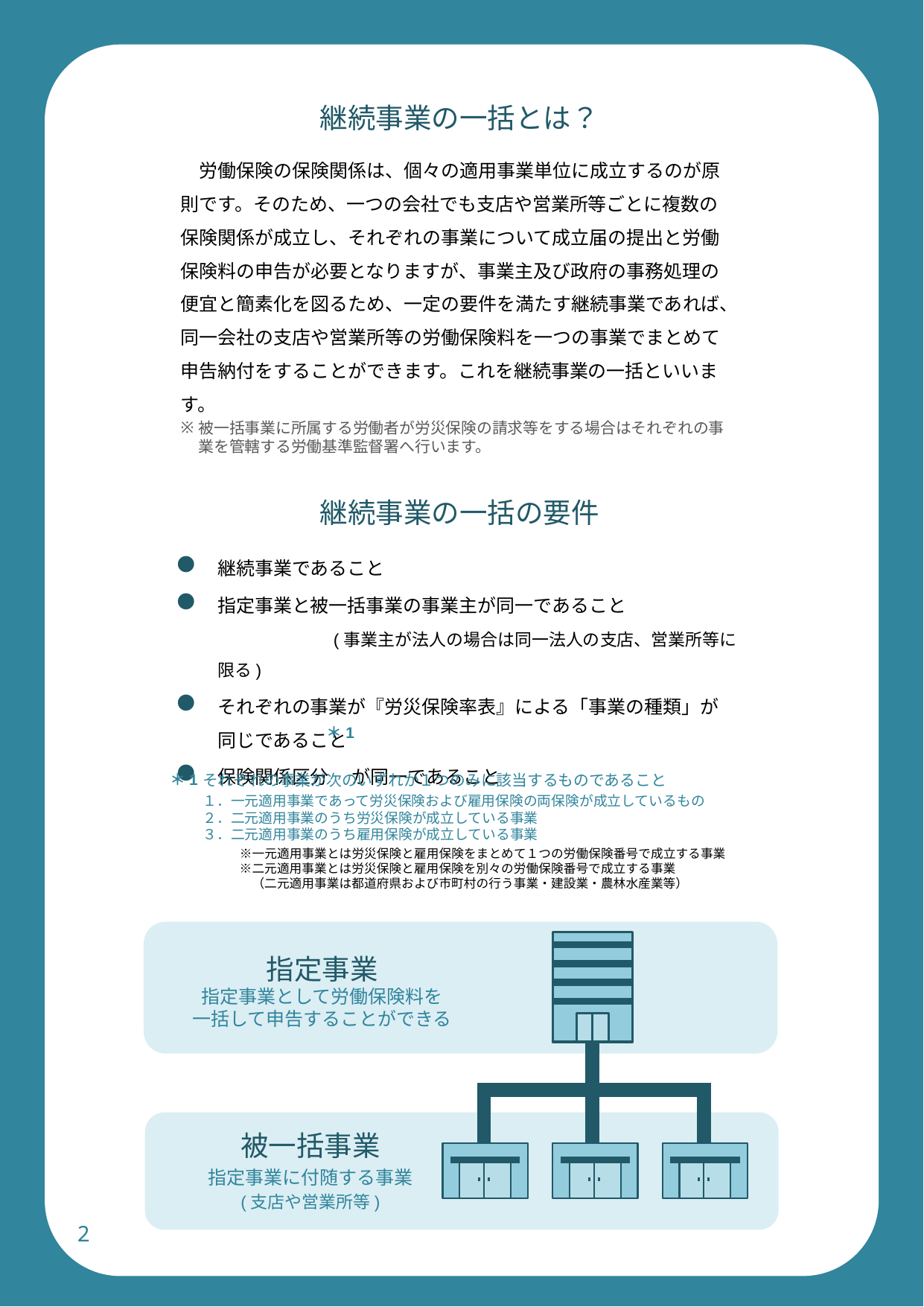

# 継続事業の一括とは？
　労働保険の保険関係は、個々の適用事業単位に成立するのが原則です。そのため、一つの会社でも支店や営業所等ごとに複数の保険関係が成立し、それぞれの事業について成立届の提出と労働保険料の申告が必要となりますが、事業主及び政府の事務処理の便宜と簡素化を図るため、一定の要件を満たす継続事業であれば、同一会社の支店や営業所等の労働保険料を一つの事業でまとめて申告納付をすることができます。これを継続事業の一括といいます。
被一括事業に所属する労働者が労災保険の請求等をする場合はそれぞれの事業を管轄する労働基準監督署へ行います。
継続事業の一括の要件
継続事業であること
指定事業と被一括事業の事業主が同一であること　　　　　　　　　　　　(事業主が法人の場合は同一法人の支店、営業所等に限る)
それぞれの事業が『労災保険率表』による「事業の種類」が
同じであること
保険関係区分　 が同一であること
＊1
＊1
それぞれの事業が次のいずれか１つのみに該当するものであること
１．一元適用事業であって労災保険および雇用保険の両保険が成立しているもの
２．二元適用事業のうち労災保険が成立している事業
３．二元適用事業のうち雇用保険が成立している事業
　※一元適用事業とは労災保険と雇用保険をまとめて１つの労働保険番号で成立する事業
　※二元適用事業とは労災保険と雇用保険を別々の労働保険番号で成立する事業
　　（二元適用事業は都道府県および市町村の行う事業・建設業・農林水産業等）

指定事業
指定事業として労働保険料を
一括して申告することができる

被一括事業
指定事業に付随する事業
(支店や営業所等)

2